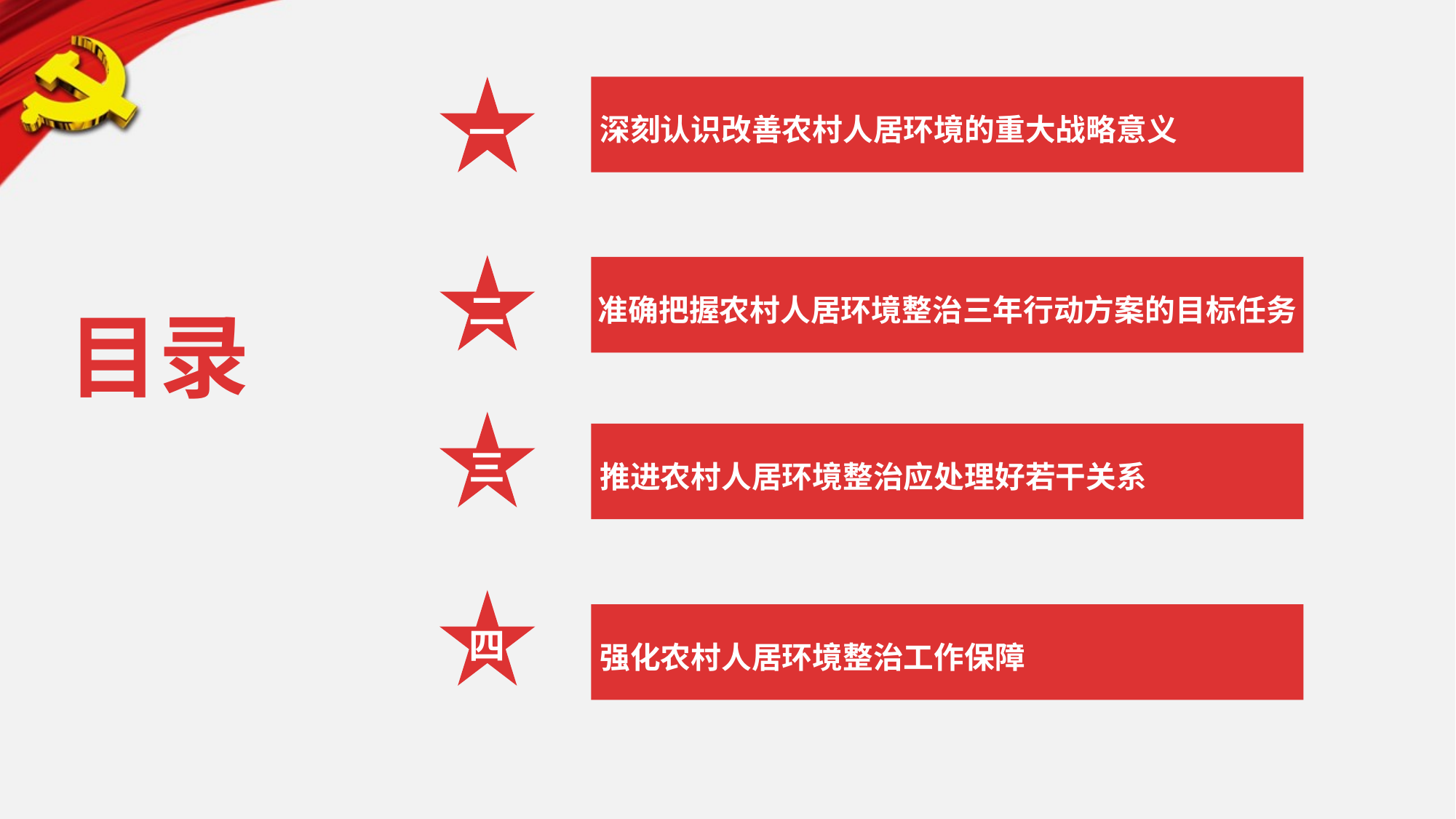

一
深刻认识改善农村人居环境的重大战略意义
二
准确把握农村人居环境整治三年行动方案的目标任务
目录
三
推进农村人居环境整治应处理好若干关系
四
强化农村人居环境整治工作保障